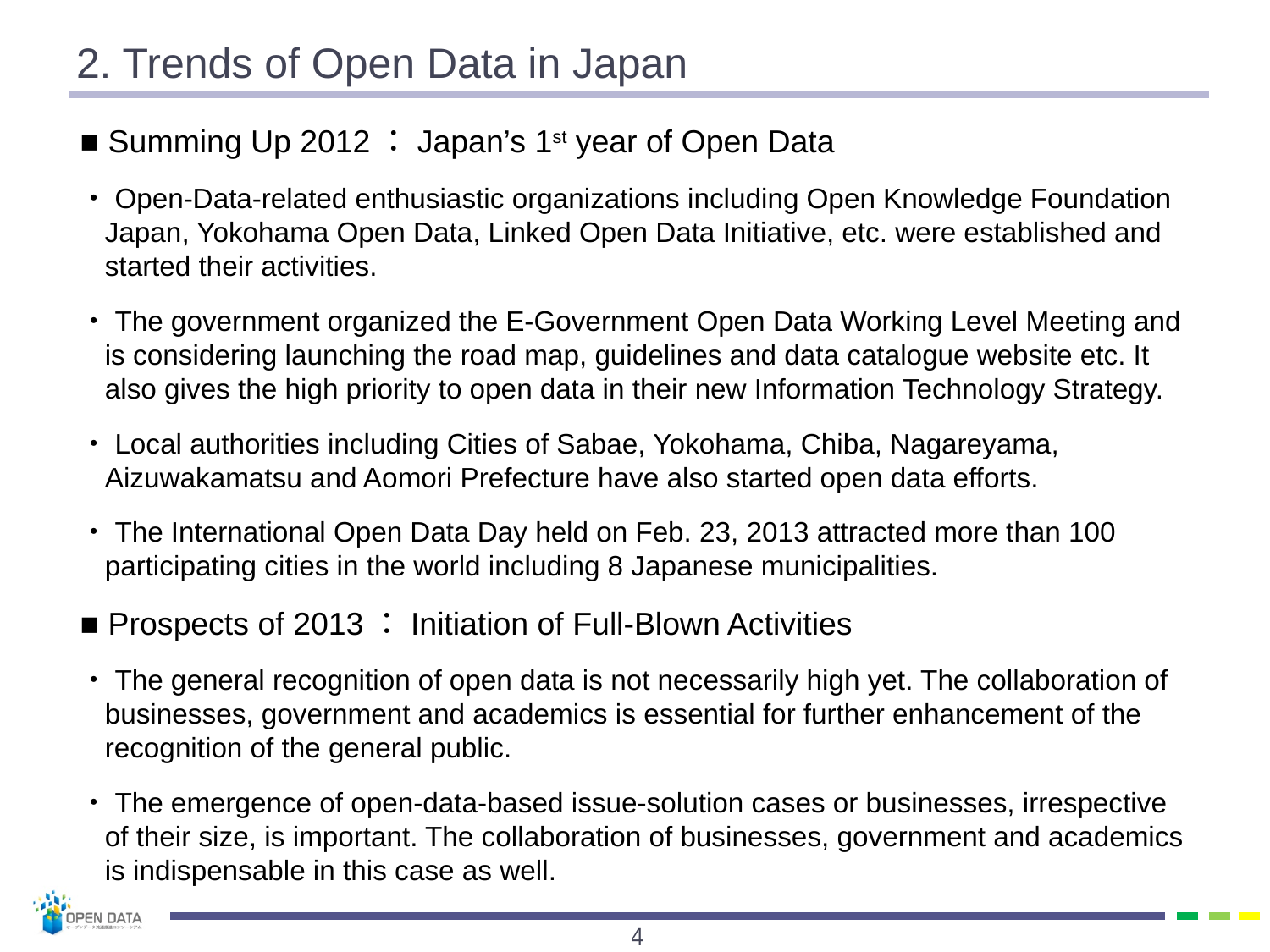

# 2. Trends of Open Data in Japan
■ Summing Up 2012：Japan’s 1st year of Open Data
・Open-Data-related enthusiastic organizations including Open Knowledge Foundation Japan, Yokohama Open Data, Linked Open Data Initiative, etc. were established and started their activities.
・The government organized the E-Government Open Data Working Level Meeting and is considering launching the road map, guidelines and data catalogue website etc. It also gives the high priority to open data in their new Information Technology Strategy.
・Local authorities including Cities of Sabae, Yokohama, Chiba, Nagareyama, Aizuwakamatsu and Aomori Prefecture have also started open data efforts.
・The International Open Data Day held on Feb. 23, 2013 attracted more than 100 participating cities in the world including 8 Japanese municipalities.
■ Prospects of 2013：Initiation of Full-Blown Activities
・The general recognition of open data is not necessarily high yet. The collaboration of businesses, government and academics is essential for further enhancement of the recognition of the general public.
・The emergence of open-data-based issue-solution cases or businesses, irrespective of their size, is important. The collaboration of businesses, government and academics is indispensable in this case as well.
4